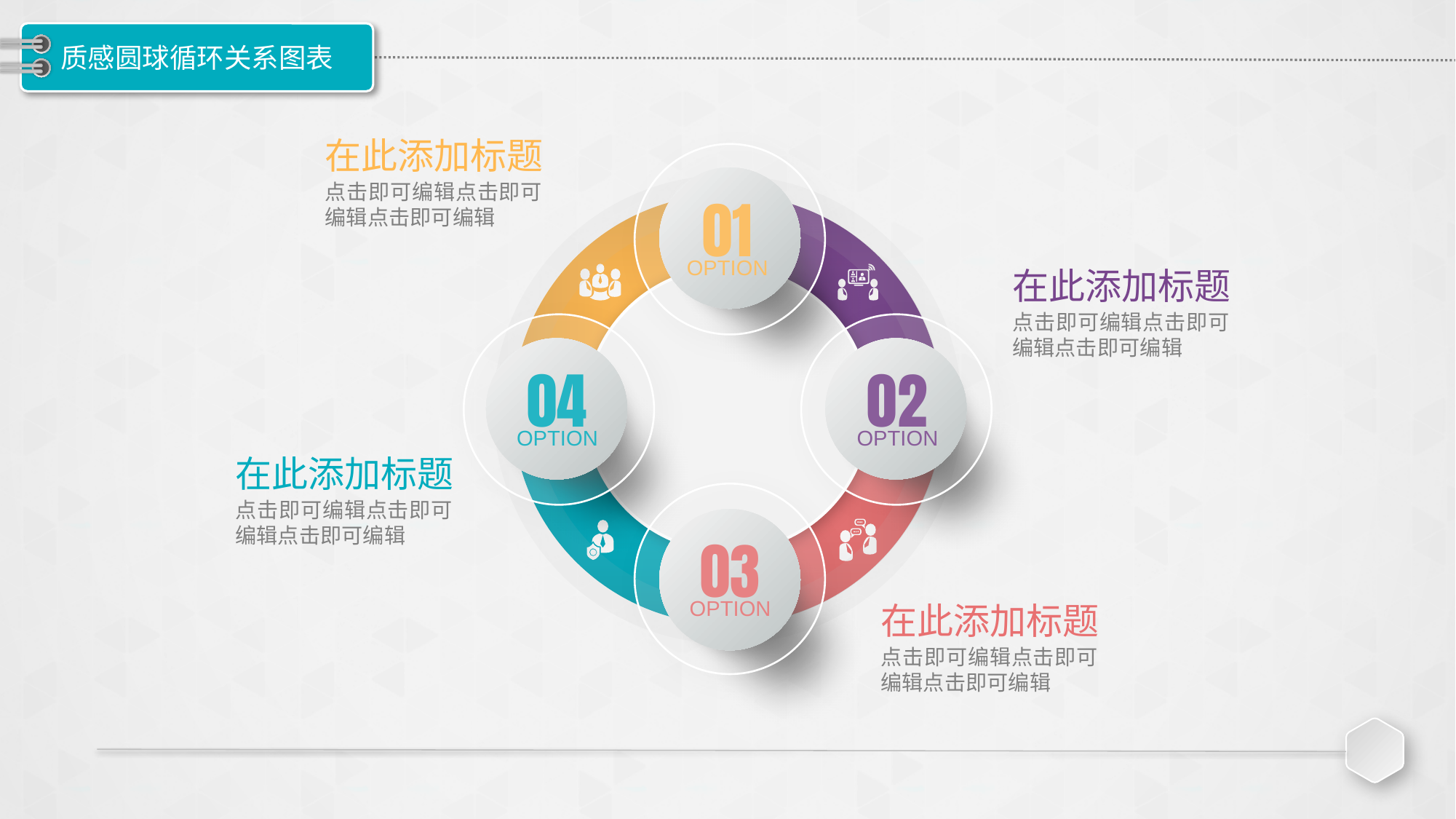

# 质感圆球循环关系图表
在此添加标题
点击即可编辑点击即可编辑点击即可编辑

01
OPTION

在此添加标题
点击即可编辑点击即可编辑点击即可编辑

04
OPTION
02
OPTION

在此添加标题
点击即可编辑点击即可编辑点击即可编辑

03
OPTION
在此添加标题
点击即可编辑点击即可编辑点击即可编辑
69